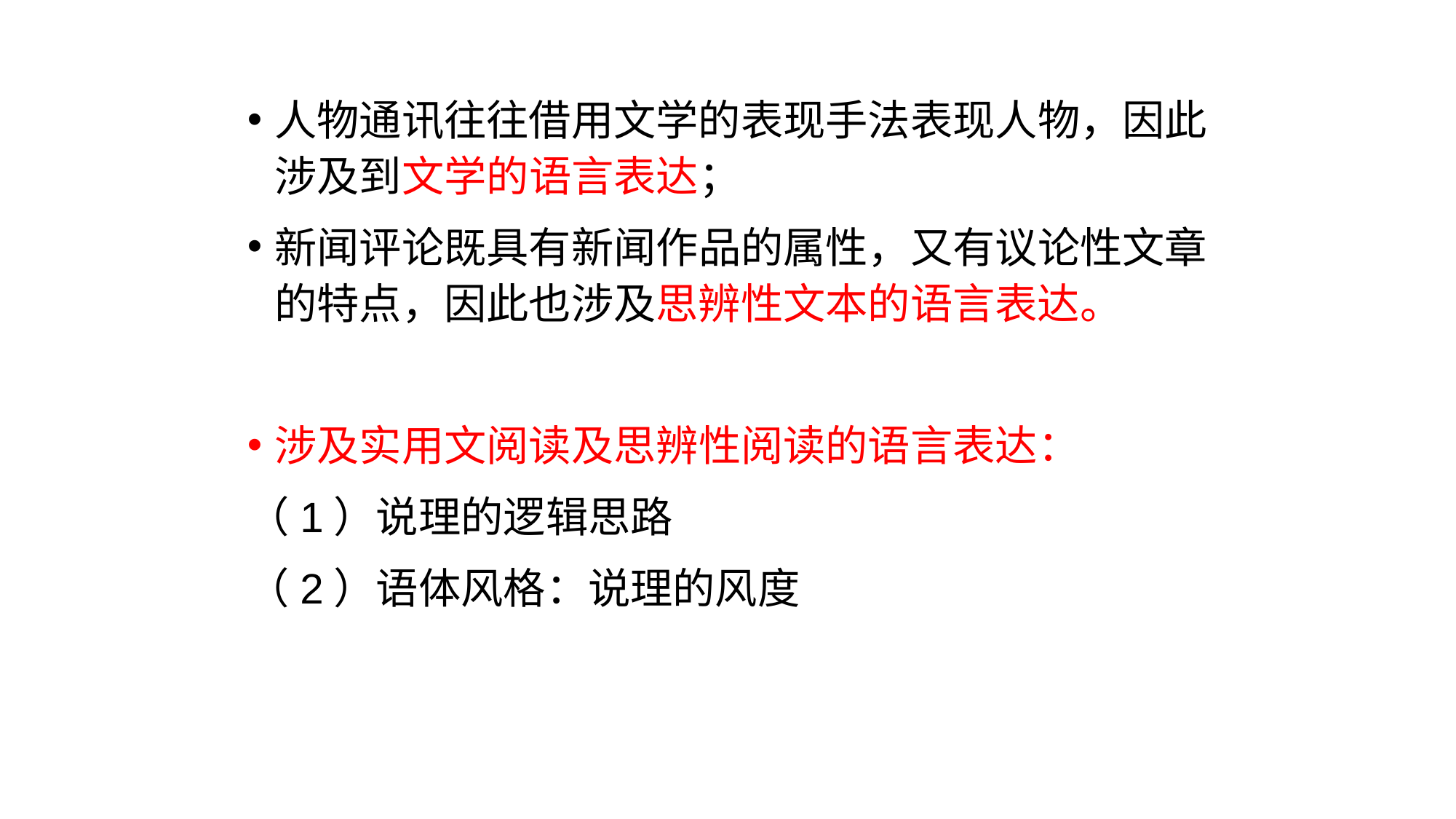

人物通讯往往借用文学的表现手法表现人物，因此涉及到文学的语言表达；
新闻评论既具有新闻作品的属性，又有议论性文章的特点，因此也涉及思辨性文本的语言表达。

涉及实用文阅读及思辨性阅读的语言表达：
（1）说理的逻辑思路
（2）语体风格：说理的风度